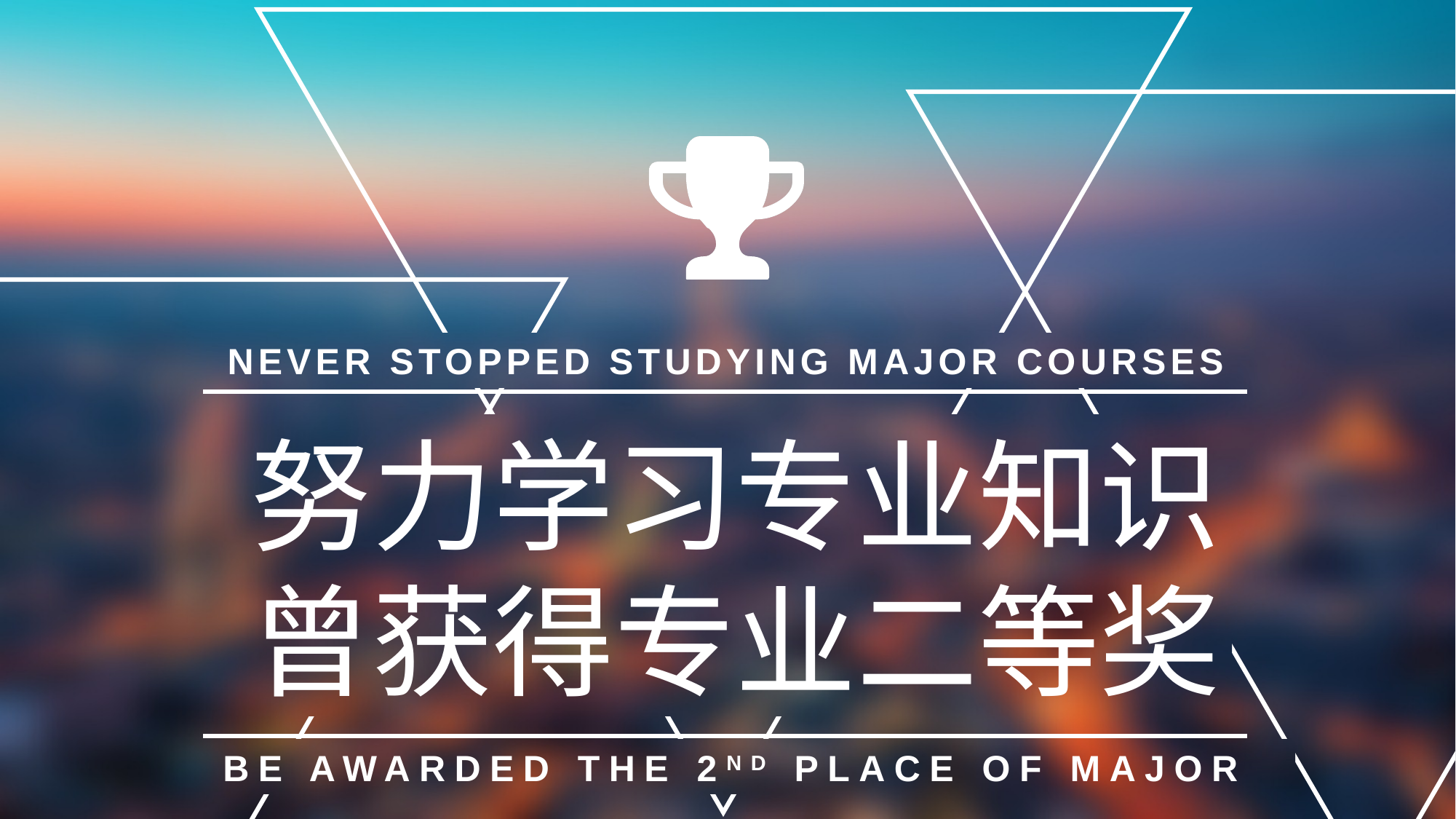

NEVER STOPPED STUDYING MAJOR COURSES
努力学习专业知识
曾获得专业二等奖
BE AWARDED THE 2ND PLACE OF MAJOR